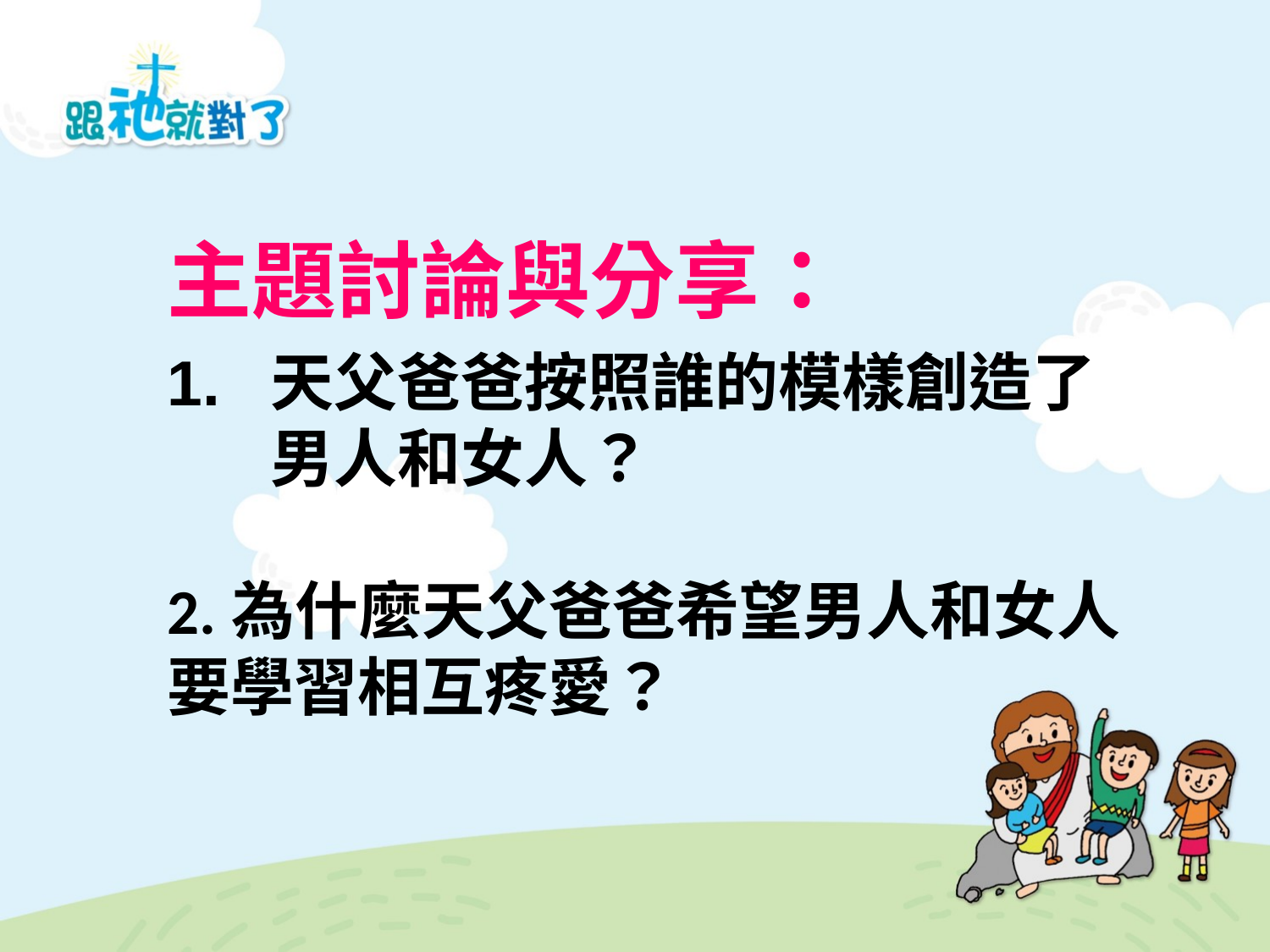

主題討論與分享：
天父爸爸按照誰的模樣創造了男人和女人？

2.為什麼天父爸爸希望男人和女人要學習相互疼愛？